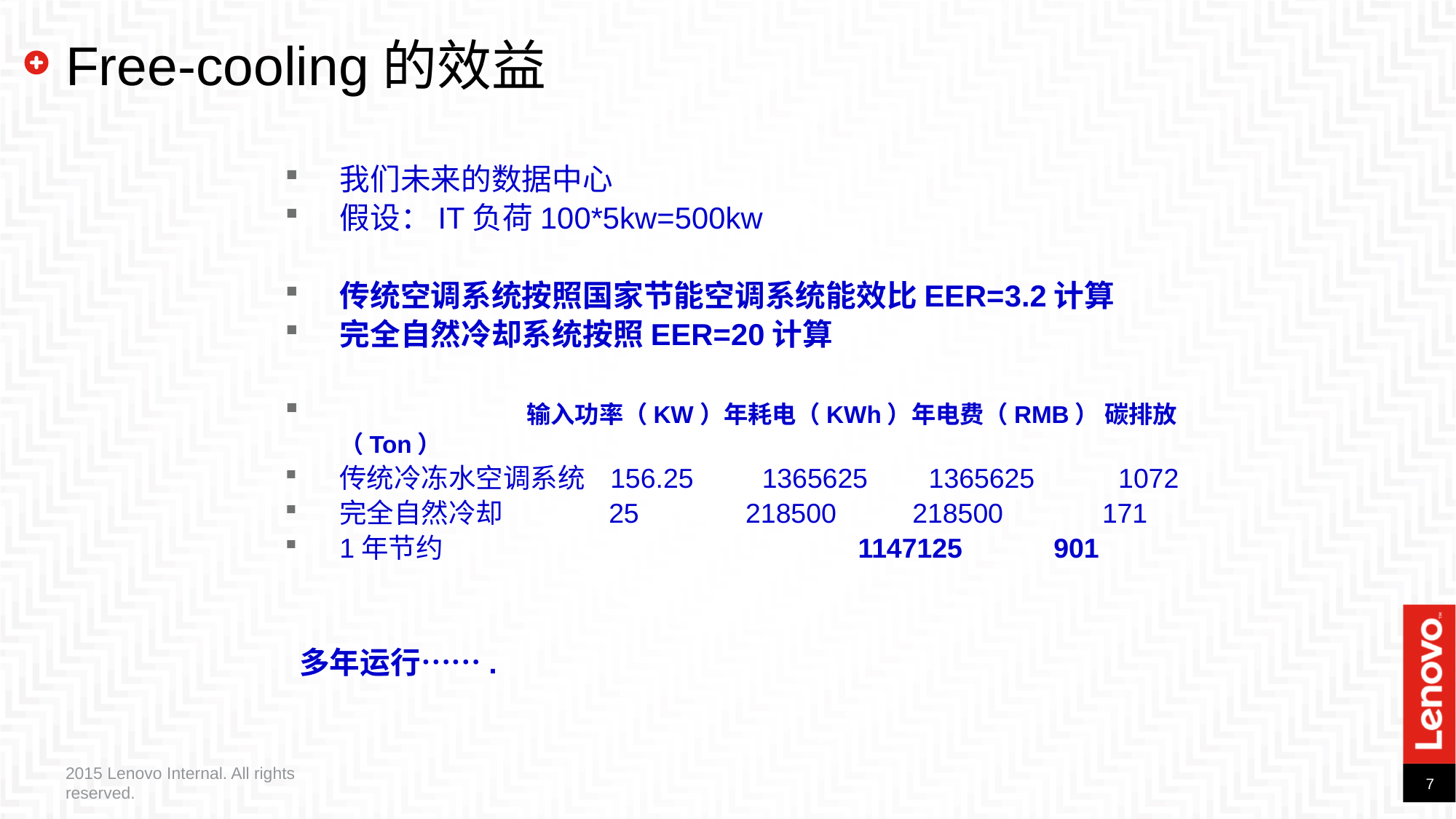

# Free-cooling的效益
我们未来的数据中心
假设：IT负荷100*5kw=500kw

传统空调系统按照国家节能空调系统能效比EER=3.2计算
完全自然冷却系统按照EER=20计算

                          输入功率（KW）年耗电（KWh）年电费（RMB） 碳排放（Ton）
传统冷冻水空调系统   156.25         1365625        1365625           1072
完全自然冷却                25              218500          218500             171
1年节约                                                                  1147125            901

 多年运行…….

2015 Lenovo Internal. All rights reserved.